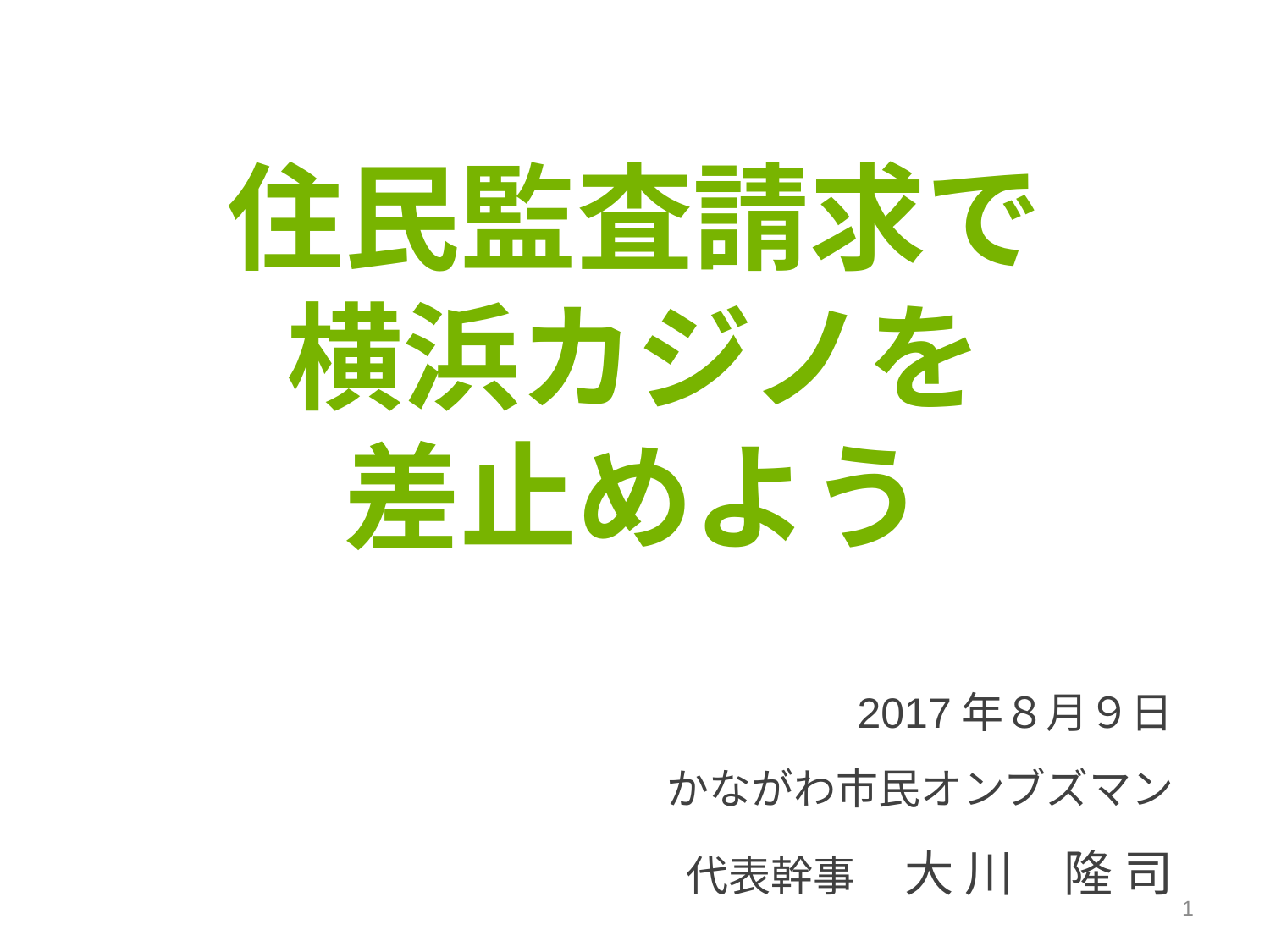

# 住民監査請求で 横浜カジノを 差止めよう
2017年８月９日
かながわ市民オンブズマン
代表幹事　大 川　隆 司
1